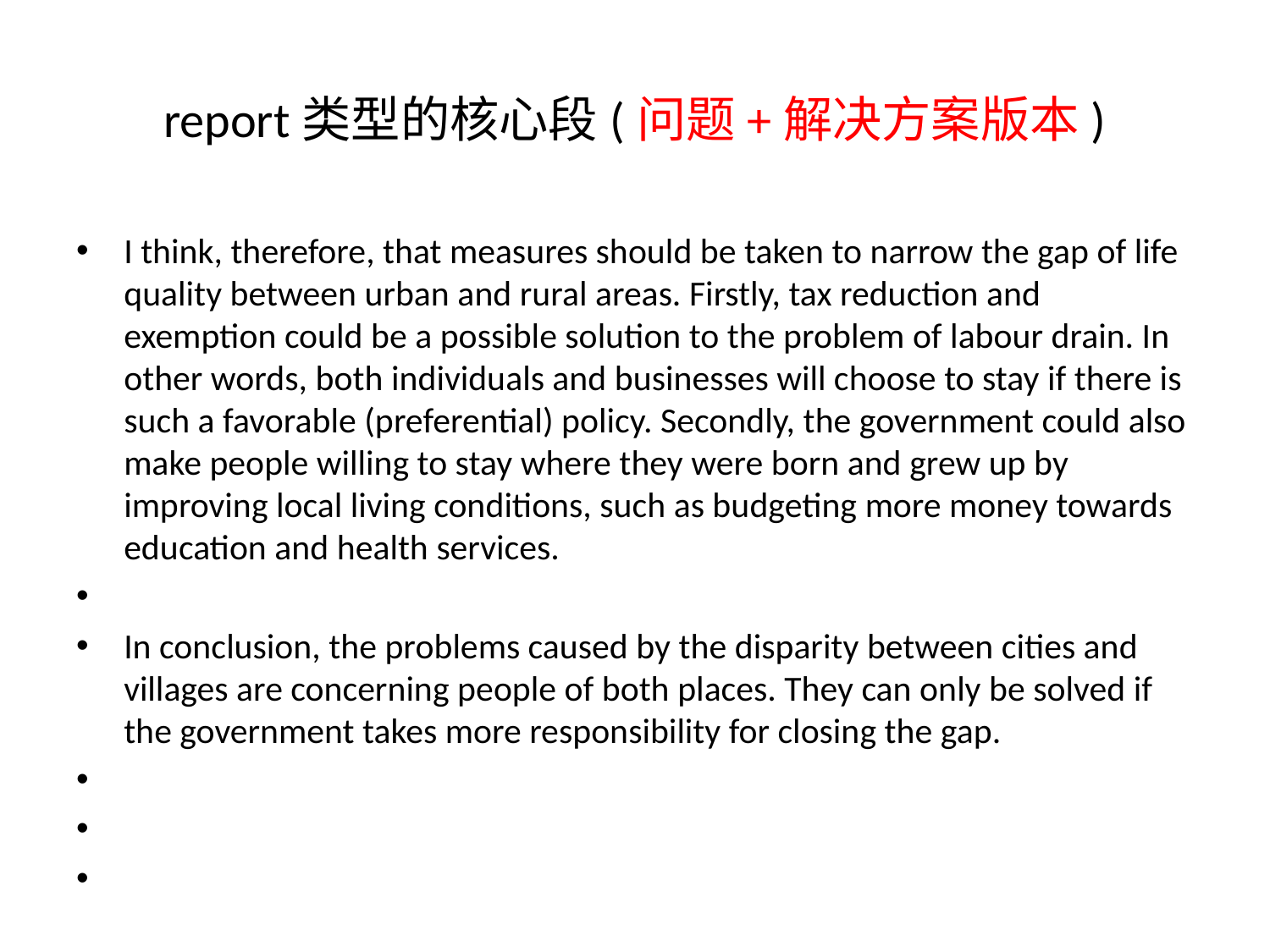

# report类型的核心段(问题+解决方案版本)
I think, therefore, that measures should be taken to narrow the gap of life quality between urban and rural areas. Firstly, tax reduction and exemption could be a possible solution to the problem of labour drain. In other words, both individuals and businesses will choose to stay if there is such a favorable (preferential) policy. Secondly, the government could also make people willing to stay where they were born and grew up by improving local living conditions, such as budgeting more money towards education and health services.

In conclusion, the problems caused by the disparity between cities and villages are concerning people of both places. They can only be solved if the government takes more responsibility for closing the gap.